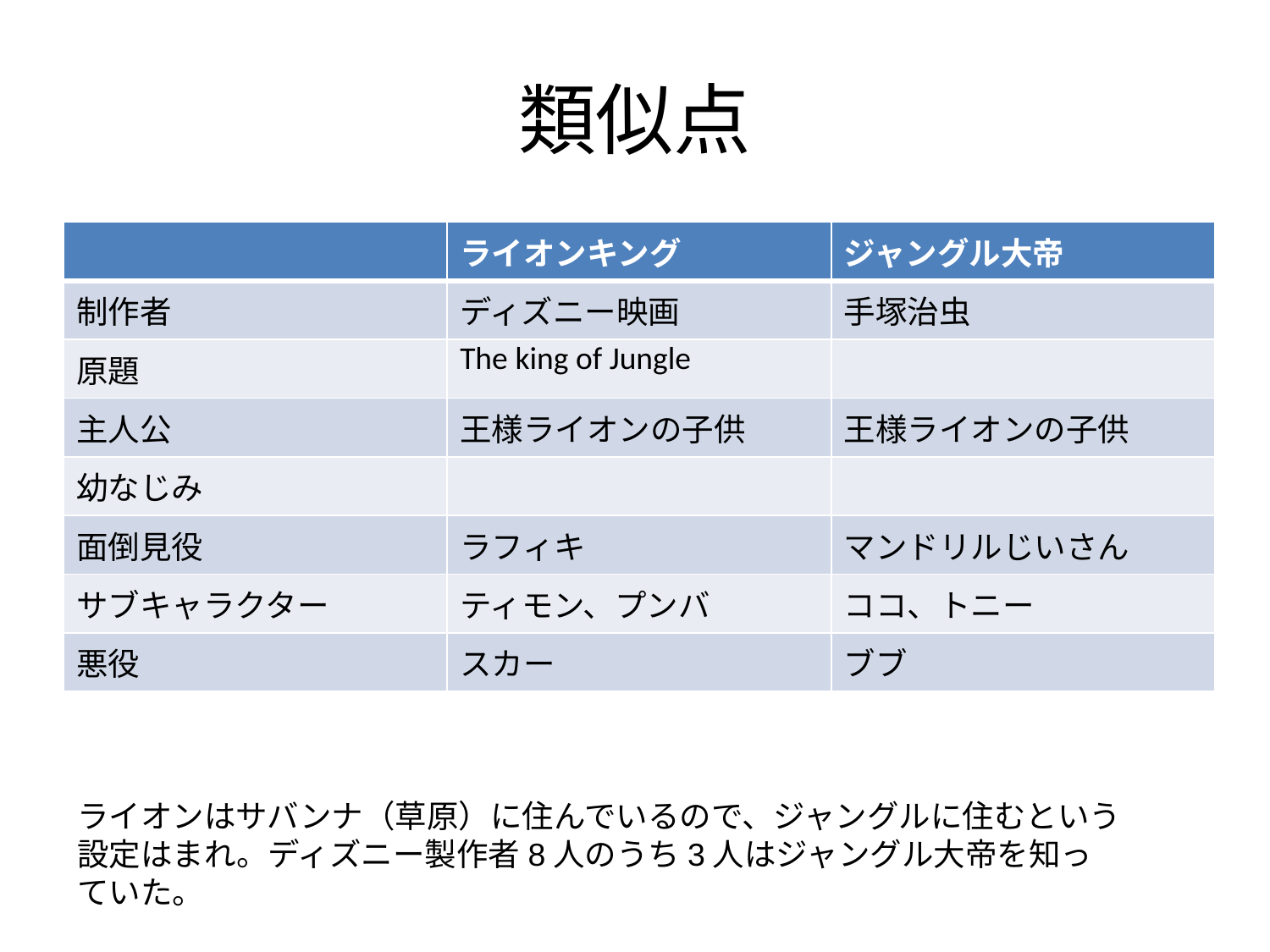

# 類似点
|  | ライオンキング | ジャングル大帝 |
| --- | --- | --- |
| 制作者 | ディズニー映画 | 手塚治虫 |
| 原題 | The king of Jungle |  |
| 主人公 | 王様ライオンの子供 | 王様ライオンの子供 |
| 幼なじみ |  |  |
| 面倒見役 | ラフィキ | マンドリルじいさん |
| サブキャラクター | ティモン、プンバ | ココ、トニー |
| 悪役 | スカー | ブブ |
ライオンはサバンナ（草原）に住んでいるので、ジャングルに住むという設定はまれ。ディズニー製作者8人のうち3人はジャングル大帝を知っていた。